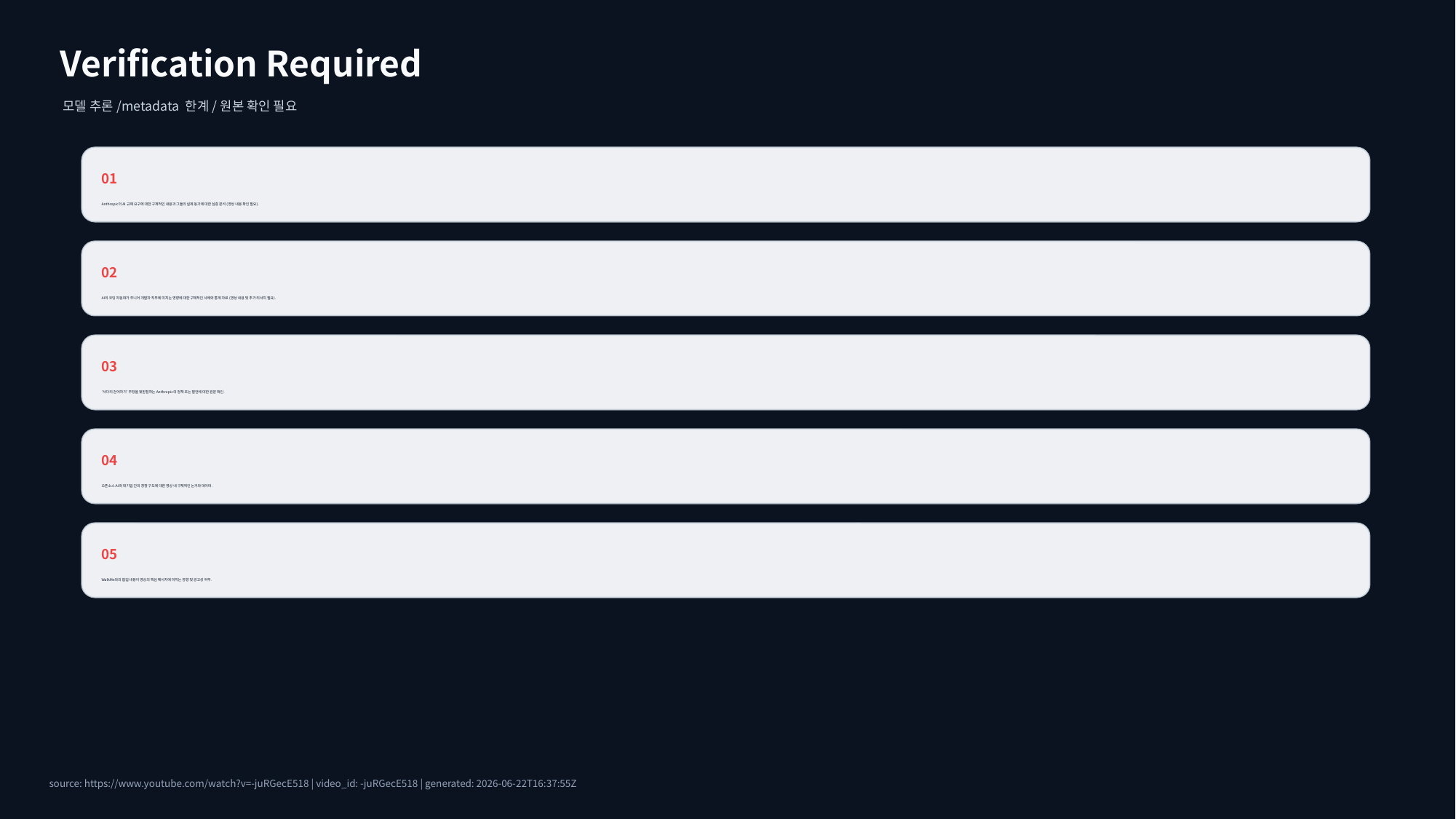

Verification Required
모델 추론/metadata 한계/원본 확인 필요

01
Anthropic의 AI 규제 요구에 대한 구체적인 내용과 그들의 실제 동기에 대한 심층 분석 (영상 내용 확인 필요).

02
AI의 코딩 자동화가 주니어 개발자 직무에 미치는 영향에 대한 구체적인 사례와 통계 자료 (영상 내용 및 추가 리서치 필요).

03
'사다리 걷어차기' 주장을 뒷받침하는 Anthropic의 정책 또는 발언에 대한 원문 확인.

04
오픈소스 AI와 대기업 간의 경쟁 구도에 대한 영상 내 구체적인 논거와 데이터.

05
WalkMe와의 협업 내용이 영상의 핵심 메시지에 미치는 영향 및 광고성 여부.
source: https://www.youtube.com/watch?v=-juRGecE518 | video_id: -juRGecE518 | generated: 2026-06-22T16:37:55Z